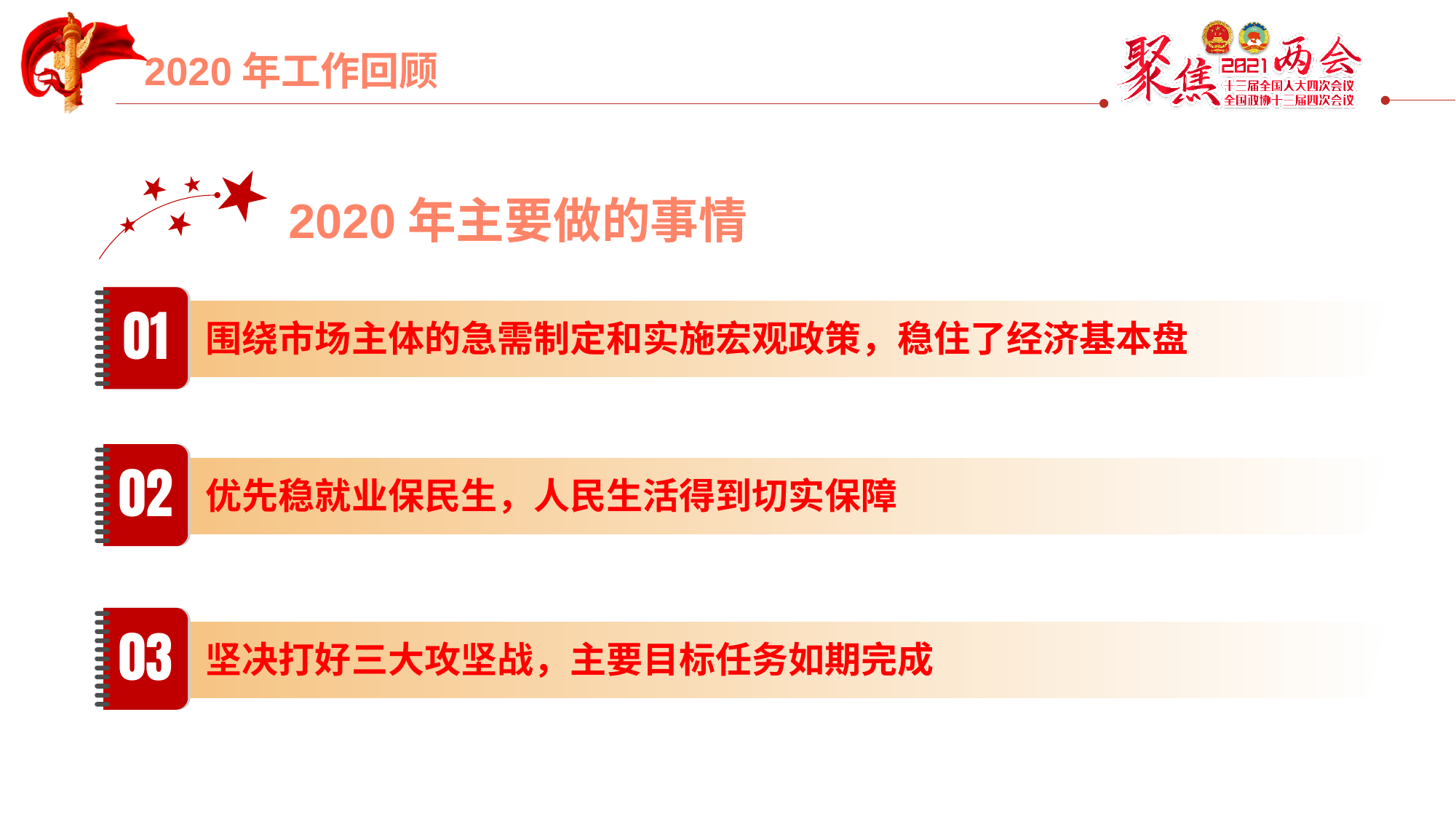

延迟符

2020年主要做的事情

01

围绕市场主体的急需制定和实施宏观政策，稳住了经济基本盘

02

优先稳就业保民生，人民生活得到切实保障

03

坚决打好三大攻坚战，主要目标任务如期完成